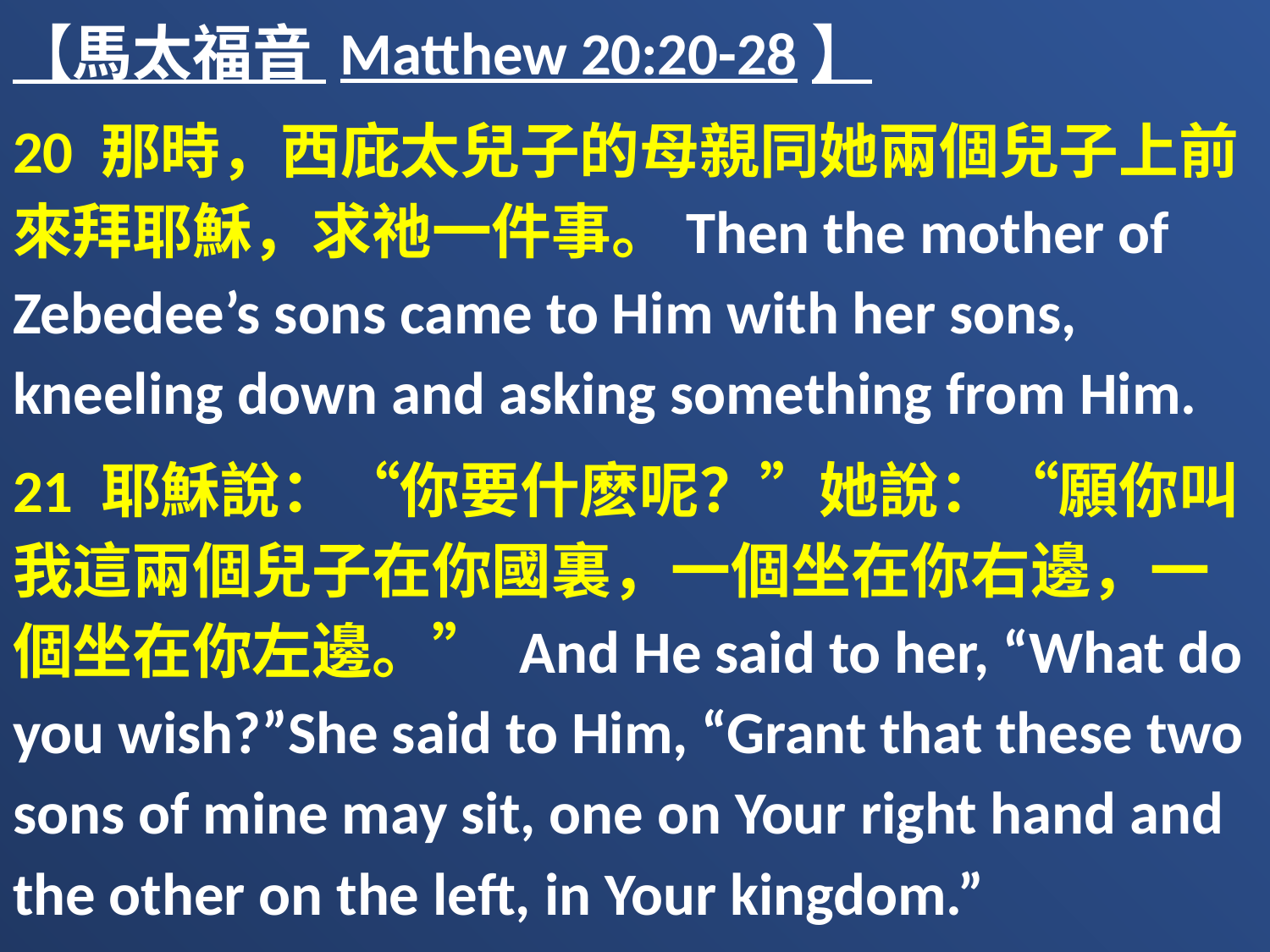

【馬太福音 Matthew 20:20-28】
20 那時，西庇太兒子的母親同她兩個兒子上前來拜耶穌，求祂一件事。Then the mother of Zebedee’s sons came to Him with her sons, kneeling down and asking something from Him.
21 耶穌說：“你要什麽呢？”她說：“願你叫我這兩個兒子在你國裏，一個坐在你右邊，一個坐在你左邊。” And He said to her, “What do you wish?”She said to Him, “Grant that these two sons of mine may sit, one on Your right hand and the other on the left, in Your kingdom.”